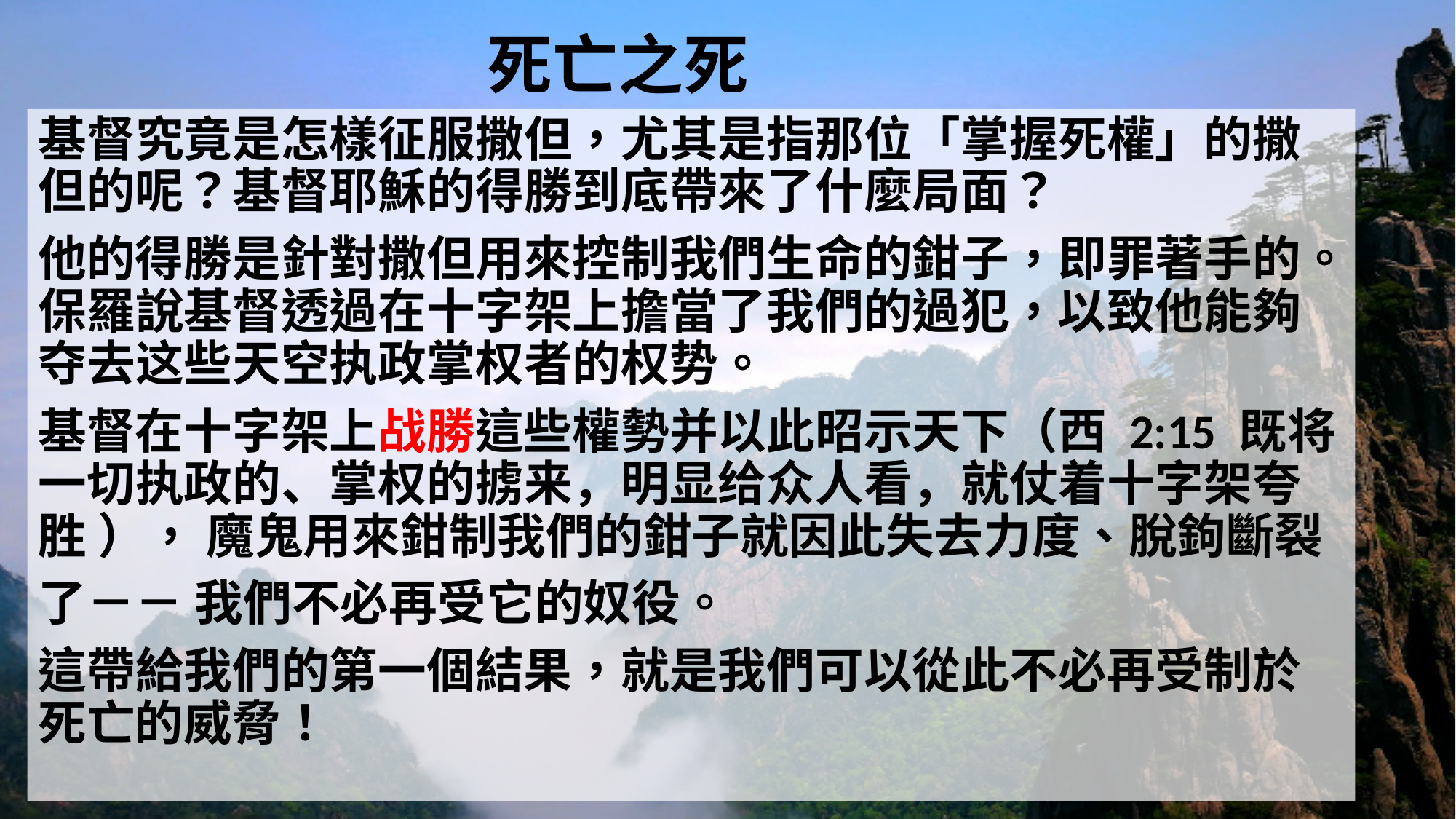

# 死亡之死
基督究竟是怎樣征服撒但，尤其是指那位「掌握死權」的撒但的呢？基督耶穌的得勝到底帶來了什麼局面？
他的得勝是針對撒但用來控制我們生命的鉗子，即罪著手的。保羅說基督透過在十字架上擔當了我們的過犯，以致他能夠夺去这些天空执政掌权者的权势。
基督在十字架上战勝這些權勢并以此昭示天下（西 2:15 既将一切执政的、掌权的掳来，明显给众人看，就仗着十字架夸胜 ）， 魔鬼用來鉗制我們的鉗子就因此失去力度、脫鉤斷裂
了－－ 我們不必再受它的奴役。
這帶給我們的第一個結果，就是我們可以從此不必再受制於死亡的威脅！